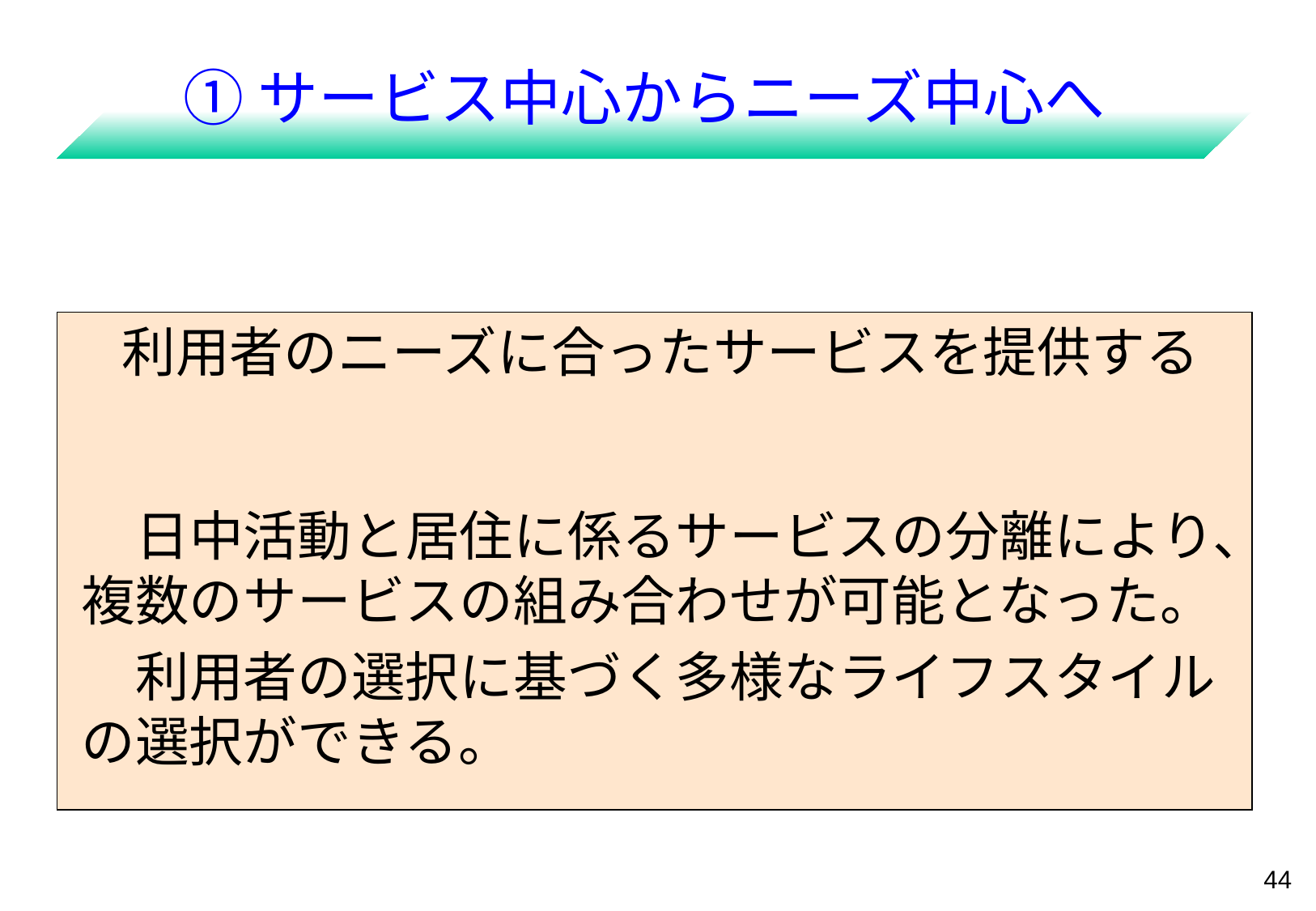

①サービス中心からニーズ中心へ

利用者のニーズに合ったサービスを提供する

　日中活動と居住に係るサービスの分離により、複数のサービスの組み合わせが可能となった。
　利用者の選択に基づく多様なライフスタイルの選択ができる。
44